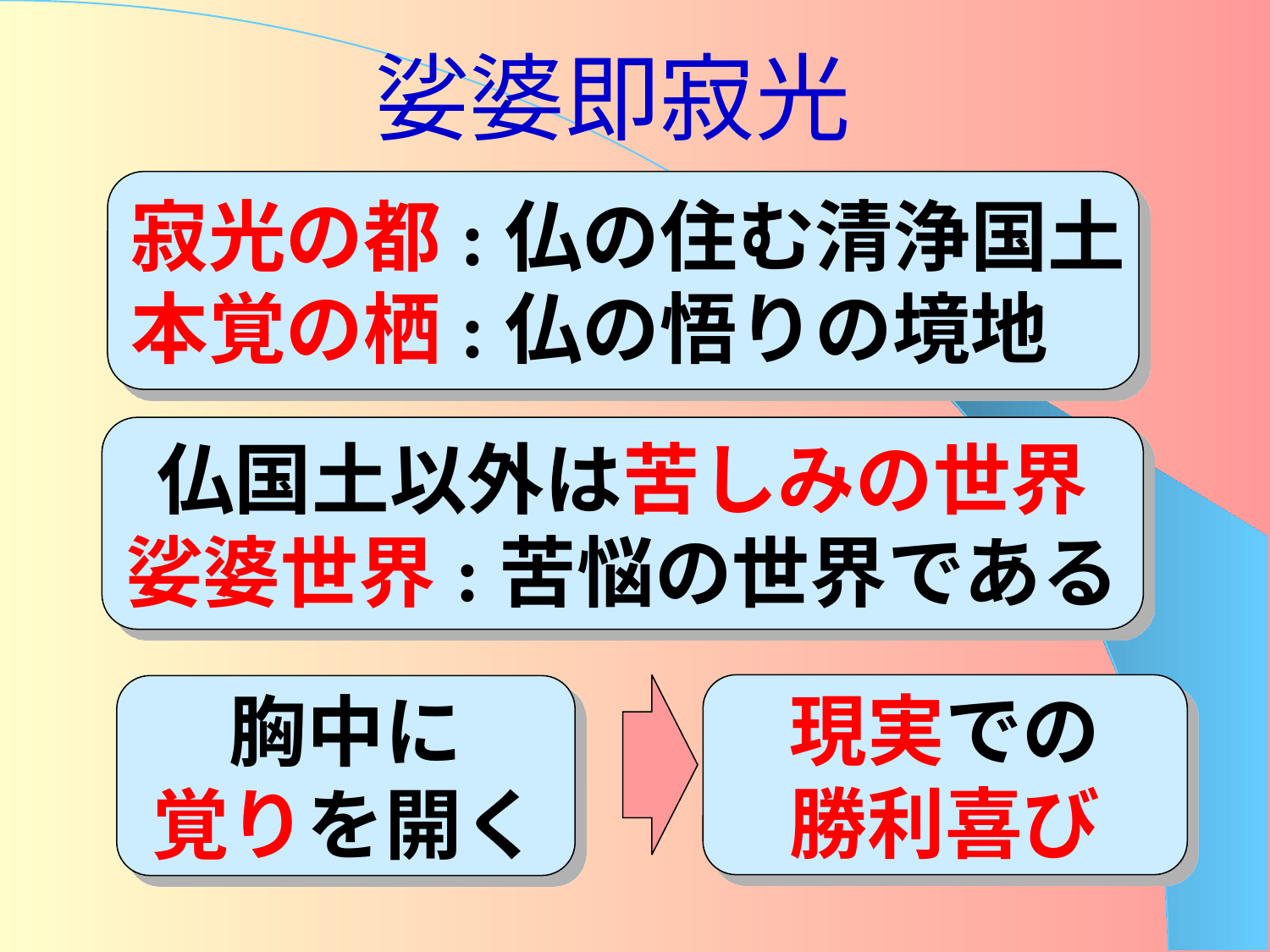

娑婆即寂光
寂光の都:仏の住む清浄国土
本覚の栖:仏の悟りの境地
仏国土以外は苦しみの世界
娑婆世界:苦悩の世界である
現実での
勝利喜び
胸中に
覚りを開く